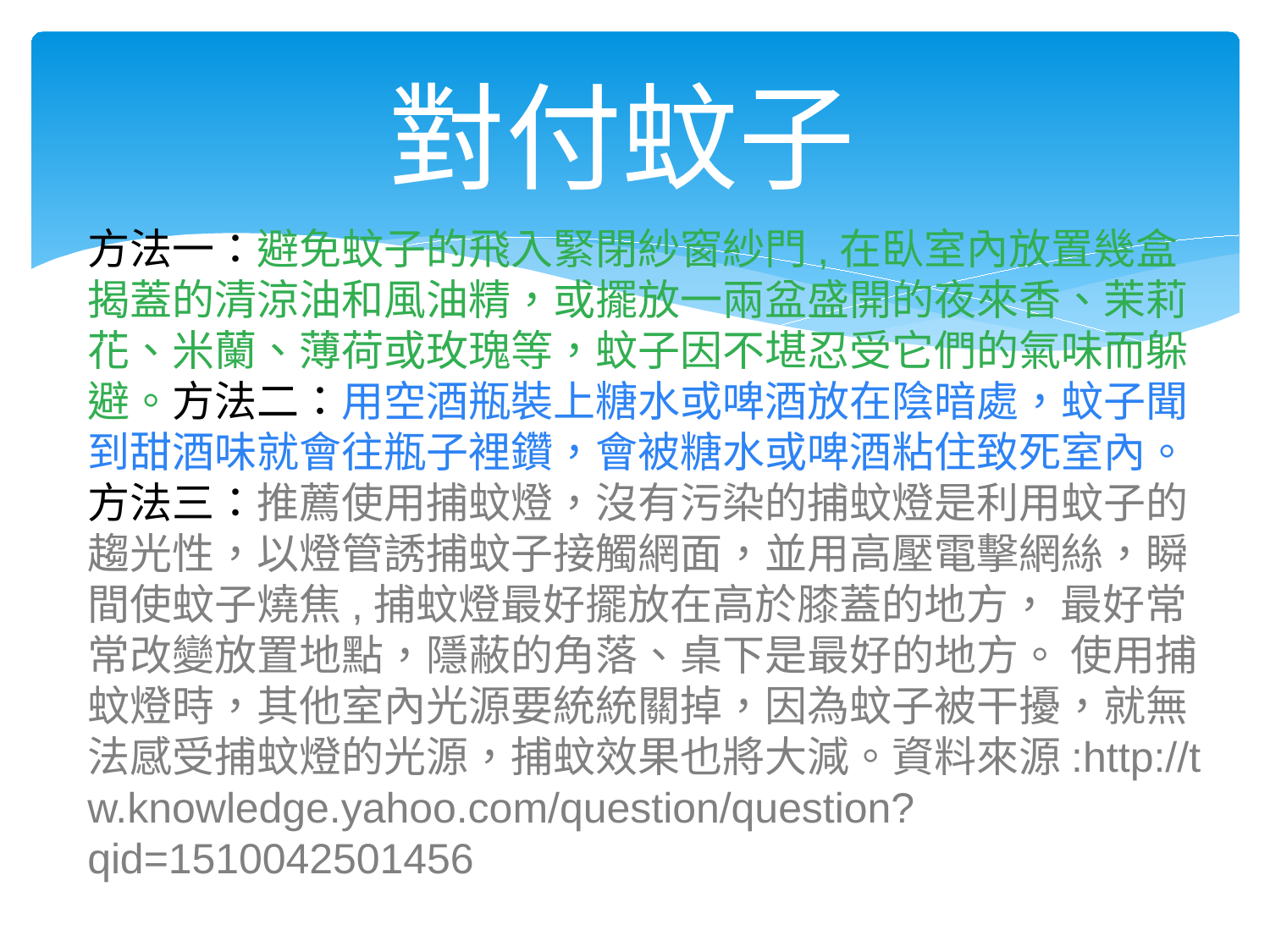

# 對付蚊子
方法一：避免蚊子的飛入緊閉紗窗紗門,在臥室內放置幾盒揭蓋的清涼油和風油精，或擺放一兩盆盛開的夜來香、茉莉花、米蘭、薄荷或玫瑰等，蚊子因不堪忍受它們的氣味而躲避。方法二：用空酒瓶裝上糖水或啤酒放在陰暗處，蚊子聞到甜酒味就會往瓶子裡鑽，會被糖水或啤酒粘住致死室內。方法三：推薦使用捕蚊燈，沒有污染的捕蚊燈是利用蚊子的趨光性，以燈管誘捕蚊子接觸網面，並用高壓電擊網絲，瞬間使蚊子燒焦,捕蚊燈最好擺放在高於膝蓋的地方， 最好常常改變放置地點，隱蔽的角落、桌下是最好的地方。 使用捕蚊燈時，其他室內光源要統統關掉，因為蚊子被干擾，就無法感受捕蚊燈的光源，捕蚊效果也將大減。資料來源:http://tw.knowledge.yahoo.com/question/question?qid=1510042501456